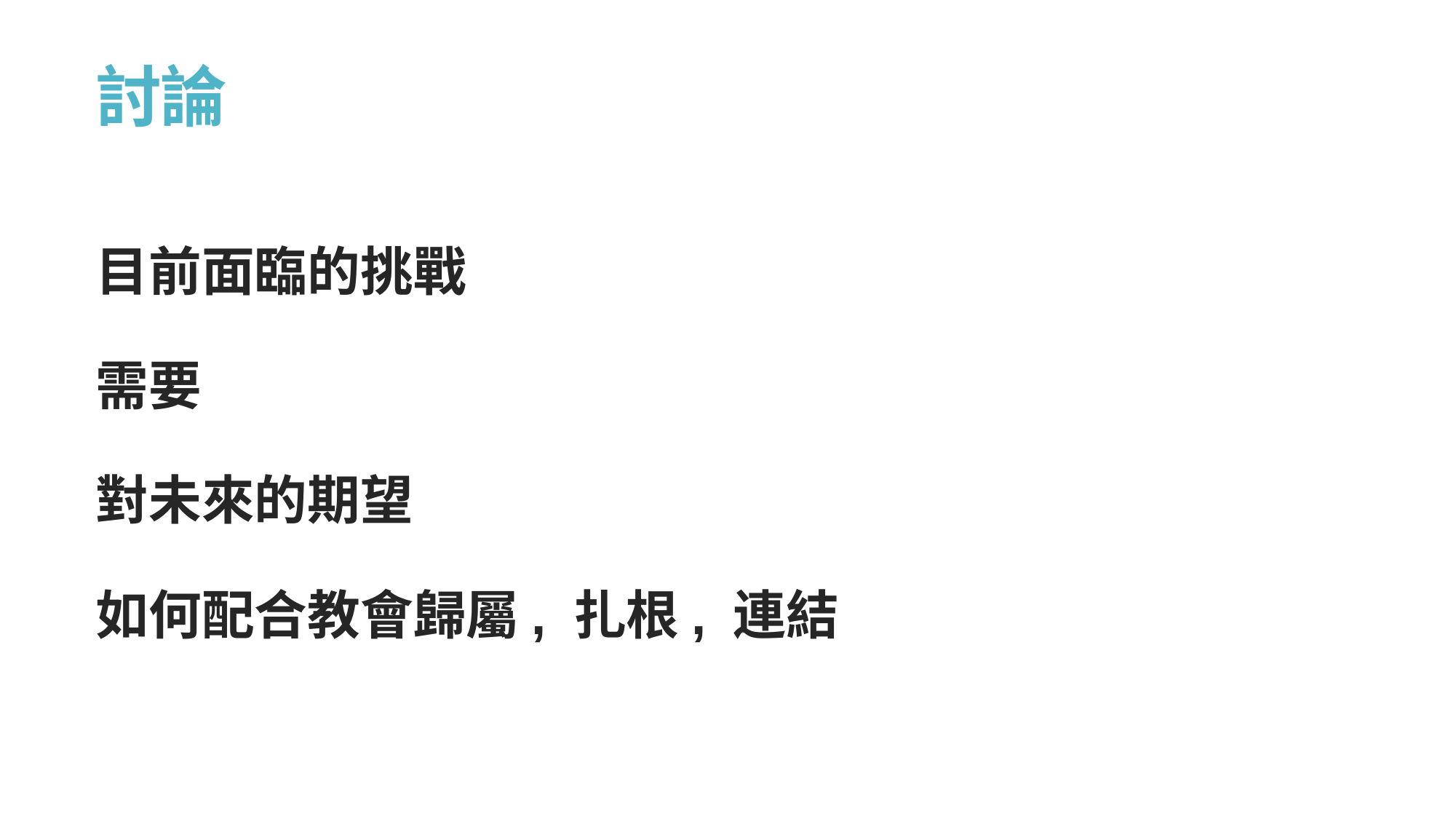

# 討論
目前面臨的挑戰
需要
對未來的期望
如何配合教會歸屬, 扎根, 連結